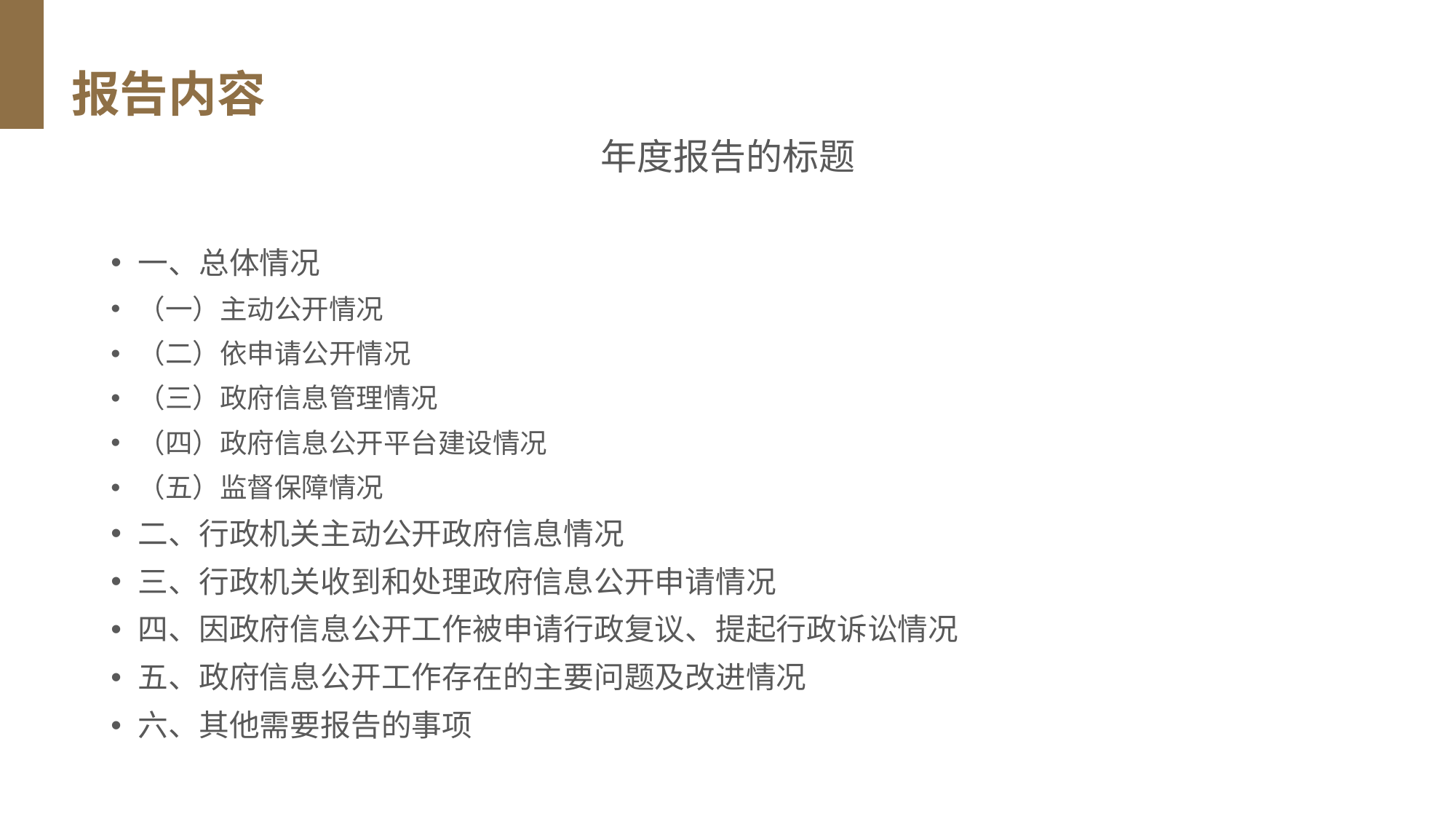

# 报告内容
年度报告的标题

一、总体情况
（一）主动公开情况
（二）依申请公开情况
（三）政府信息管理情况
（四）政府信息公开平台建设情况
（五）监督保障情况
二、行政机关主动公开政府信息情况
三、行政机关收到和处理政府信息公开申请情况
四、因政府信息公开工作被申请行政复议、提起行政诉讼情况
五、政府信息公开工作存在的主要问题及改进情况
六、其他需要报告的事项